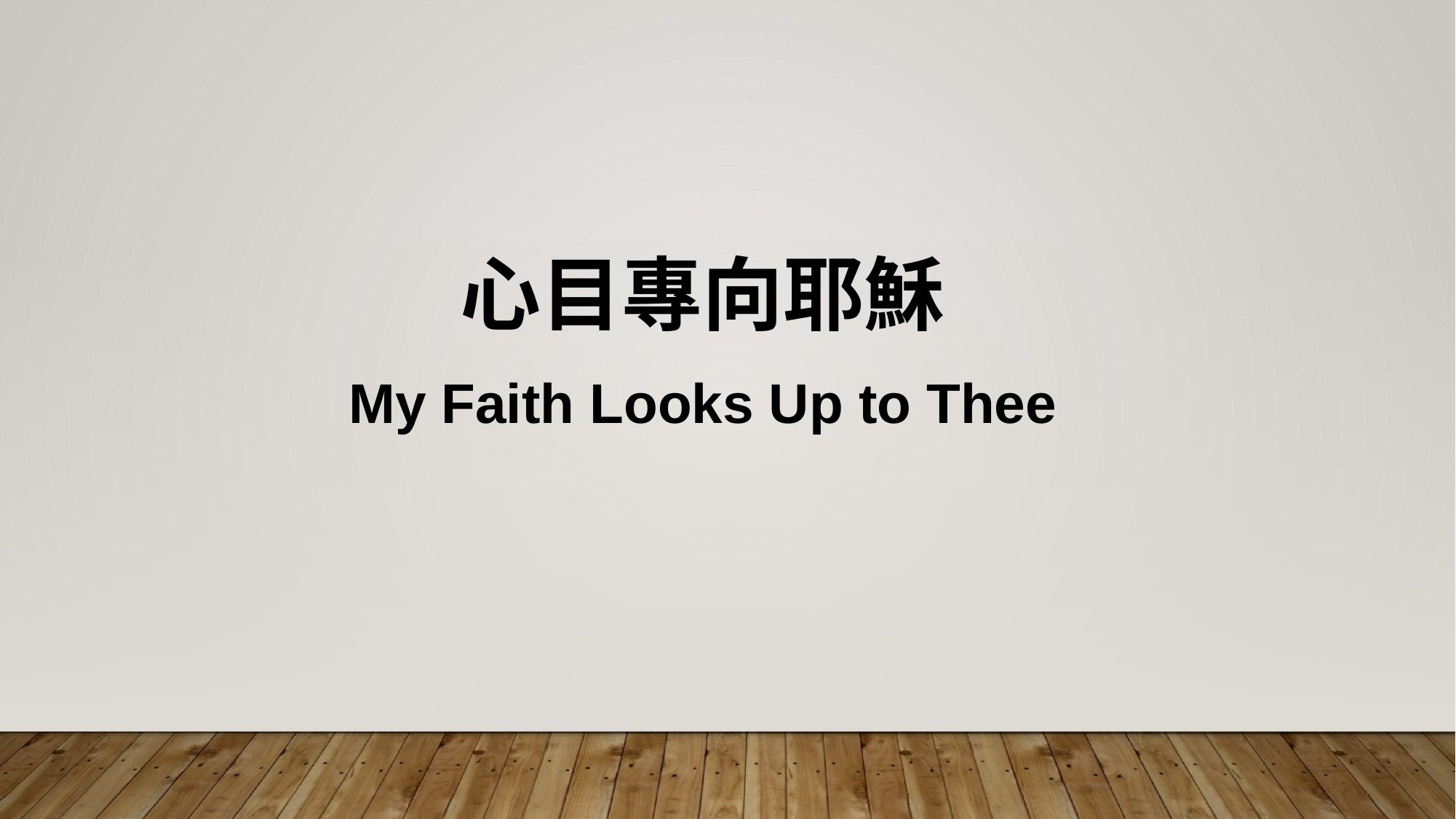

心目專向耶穌
My Faith Looks Up to Thee